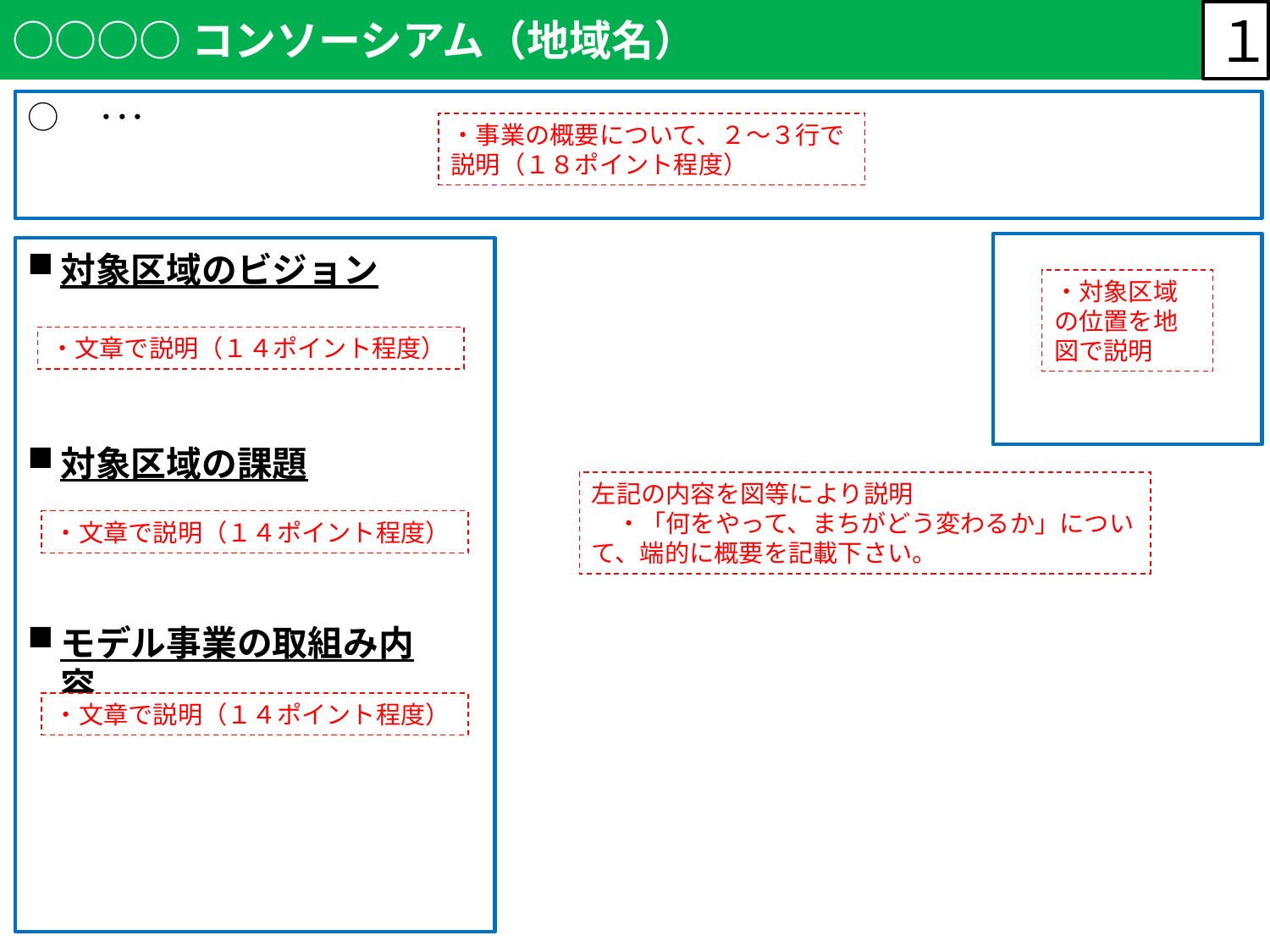

○○○○コンソーシアム（地域名）
１
○　･･･
・事業の概要について、２～３行で説明（１８ポイント程度）

対象区域のビジョン
・対象区域の位置を地図で説明
・文章で説明（１４ポイント程度）
対象区域の課題
左記の内容を図等により説明
　・「何をやって、まちがどう変わるか」について、端的に概要を記載下さい。
・文章で説明（１４ポイント程度）
モデル事業の取組み内容
・文章で説明（１４ポイント程度）